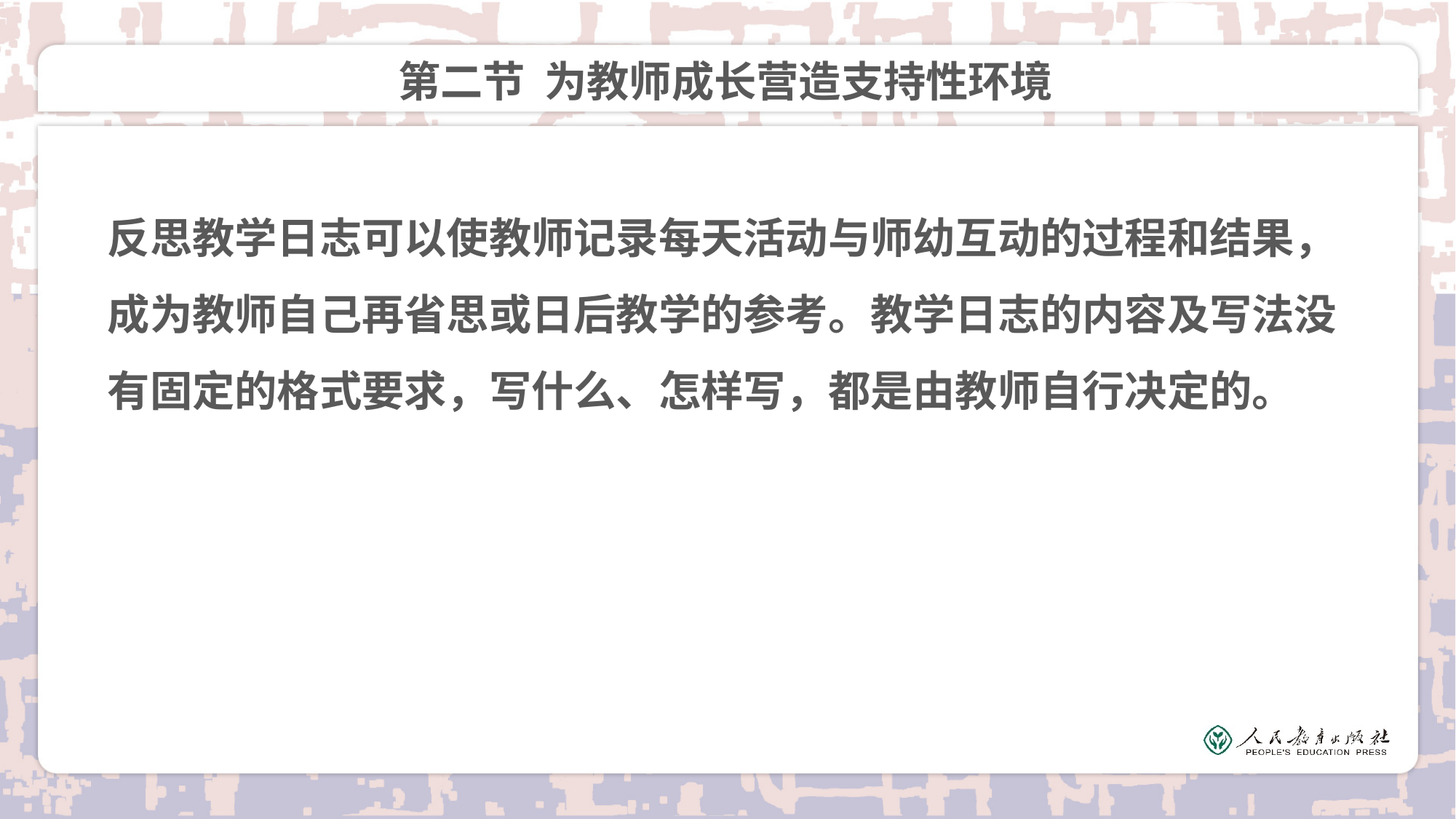

# 第二节  为教师成长营造支持性环境
反思教学日志可以使教师记录每天活动与师幼互动的过程和结果，成为教师自己再省思或日后教学的参考。教学日志的内容及写法没有固定的格式要求，写什么、怎样写，都是由教师自行决定的。